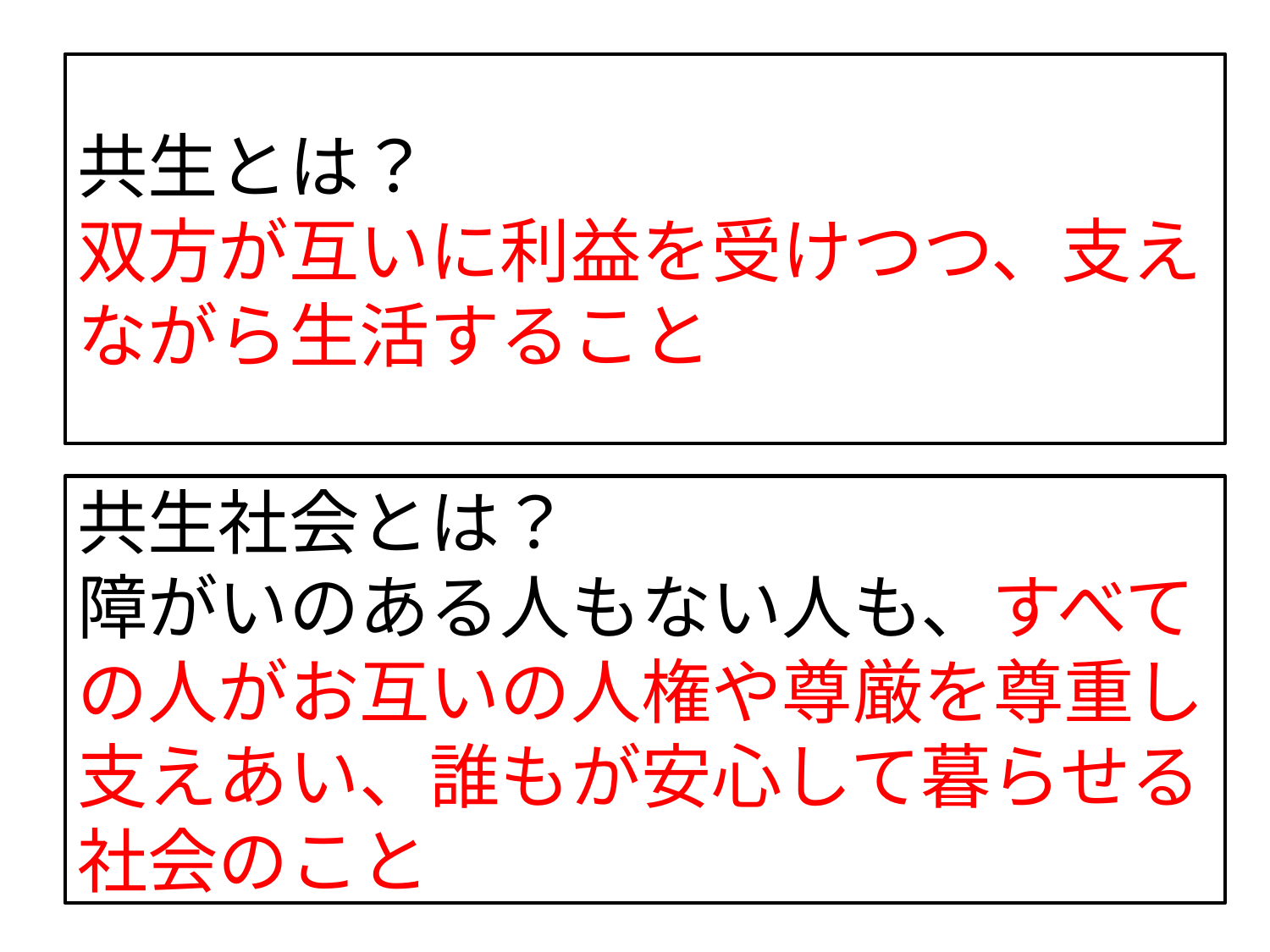

共生とは？
双方が互いに利益を受けつつ、支えながら生活すること
共生社会とは？
障がいのある人もない人も、すべての人がお互いの人権や尊厳を尊重し支えあい、誰もが安心して暮らせる社会のこと
5